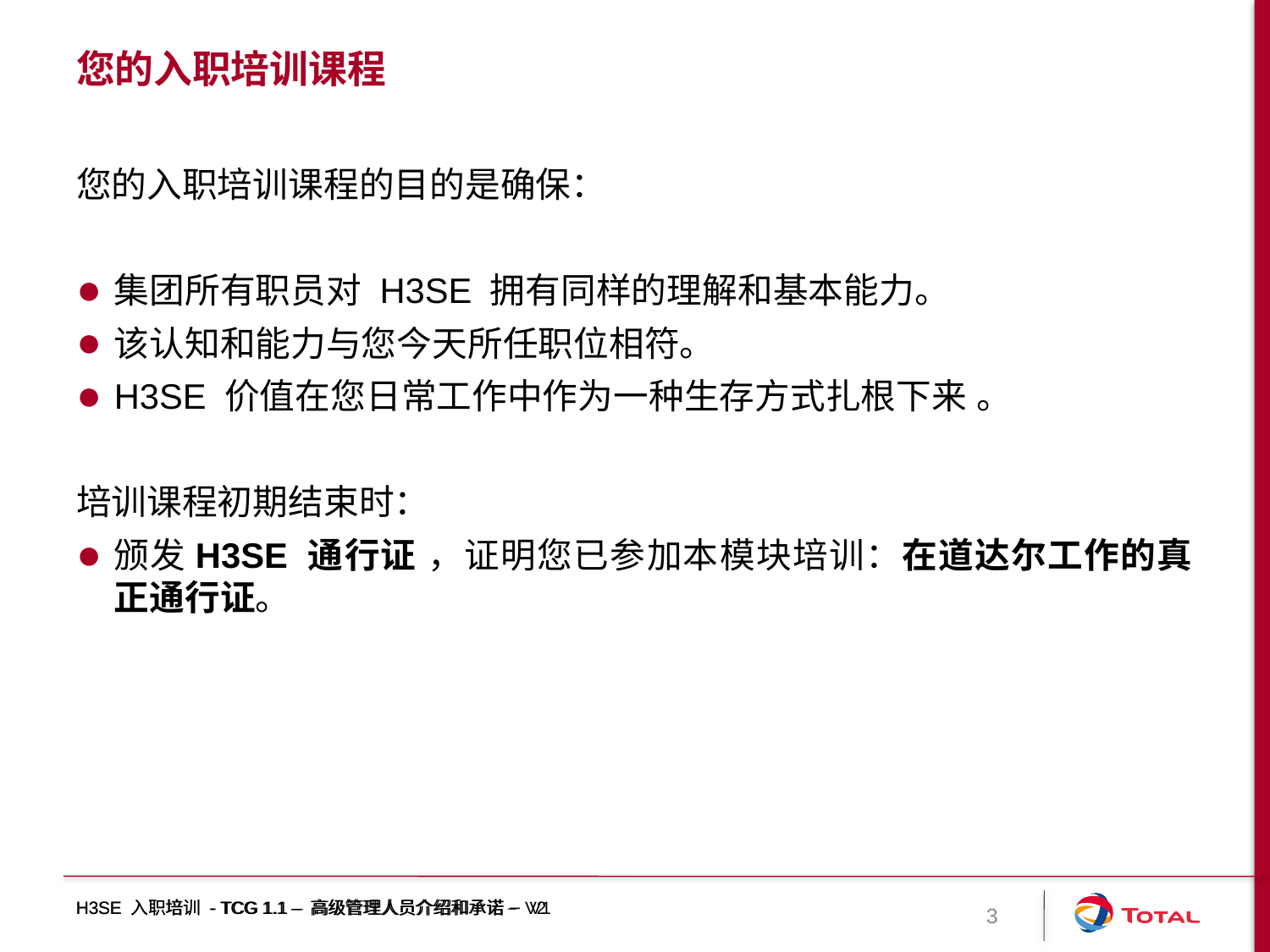

# 您的入职培训课程
您的入职培训课程的目的是确保：

集团所有职员对 H3SE 拥有同样的理解和基本能力。
该认知和能力与您今天所任职位相符。
H3SE 价值在您日常工作中作为一种生存方式扎根下来 。

培训课程初期结束时：
颁发H3SE 通行证 ，证明您已参加本模块培训：在道达尔工作的真正通行证。

H3SE 入职培训 - TCG 1.1 – 高级管理人员介绍和承诺 – V1
H3SE 入职培训 - TCG 1.1 – 高级管理人员介绍和承诺 – V2
3